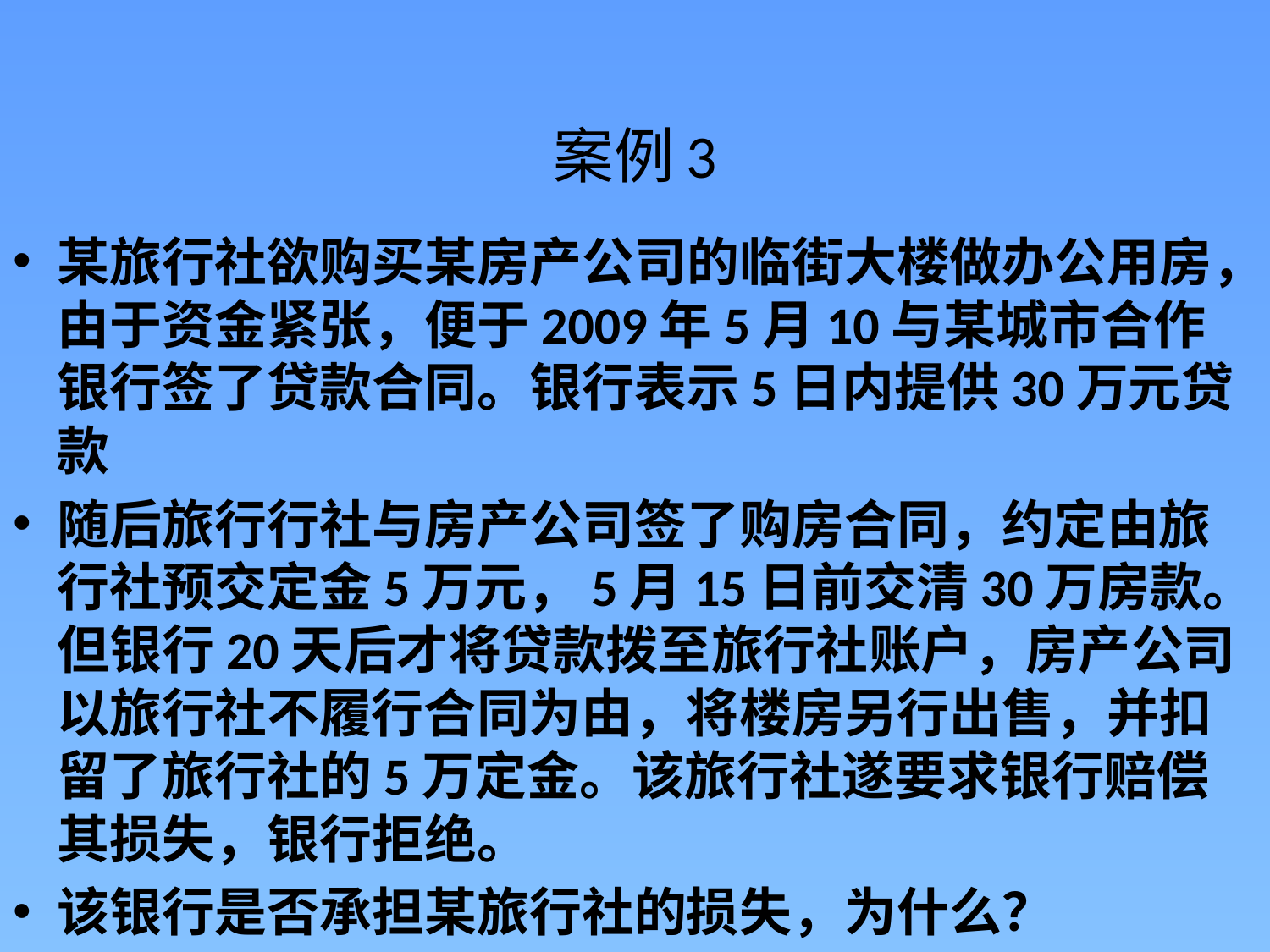

# 案例3
某旅行社欲购买某房产公司的临街大楼做办公用房，由于资金紧张，便于2009年5月10与某城市合作银行签了贷款合同。银行表示5日内提供30万元贷款
随后旅行行社与房产公司签了购房合同，约定由旅行社预交定金5万元，5月15日前交清30万房款。但银行20天后才将贷款拨至旅行社账户，房产公司以旅行社不履行合同为由，将楼房另行出售，并扣留了旅行社的5万定金。该旅行社遂要求银行赔偿其损失，银行拒绝。
该银行是否承担某旅行社的损失，为什么？